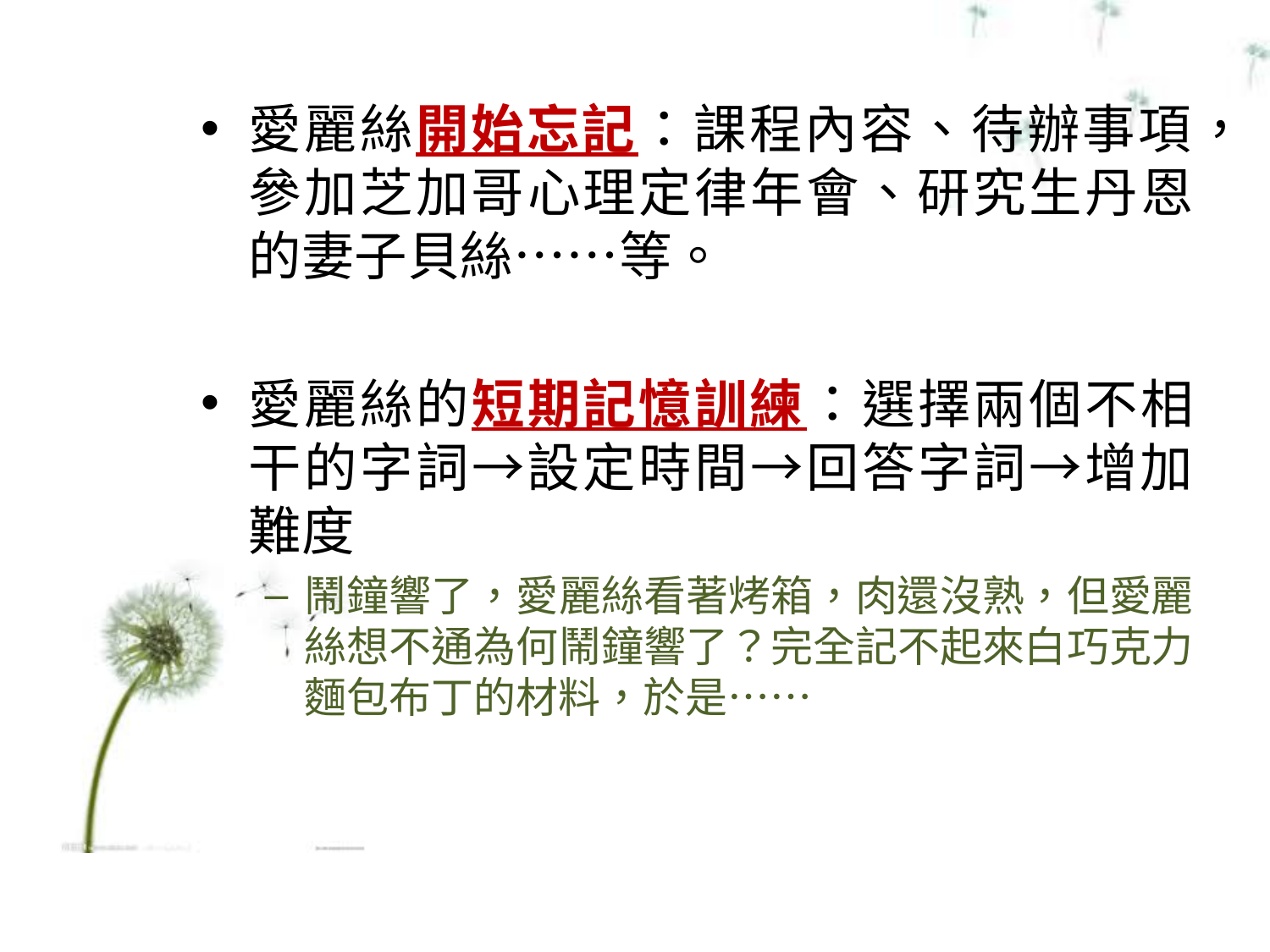

愛麗絲開始忘記：課程內容、待辦事項，參加芝加哥心理定律年會、研究生丹恩的妻子貝絲……等。

愛麗絲的短期記憶訓練：選擇兩個不相干的字詞→設定時間→回答字詞→增加難度
鬧鐘響了，愛麗絲看著烤箱，肉還沒熟，但愛麗絲想不通為何鬧鐘響了？完全記不起來白巧克力麵包布丁的材料，於是……